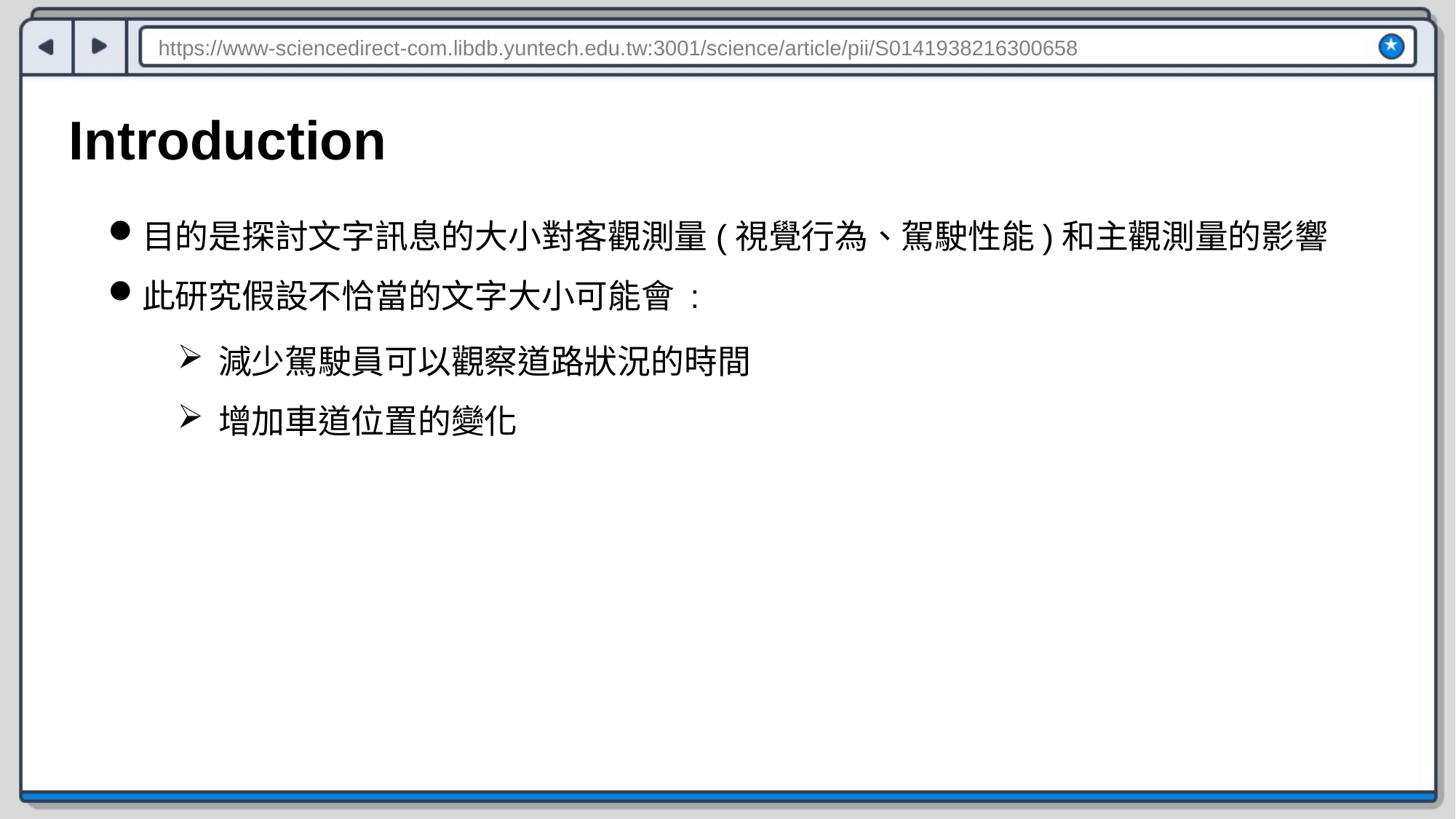

https://www-sciencedirect-com.libdb.yuntech.edu.tw:3001/science/article/pii/S0141938216300658
Introduction
目的是探討文字訊息的大小對客觀測量(視覺行為、駕駛性能)和主觀測量的影響
此研究假設不恰當的文字大小可能會 :
減少駕駛員可以觀察道路狀況的時間
增加車道位置的變化